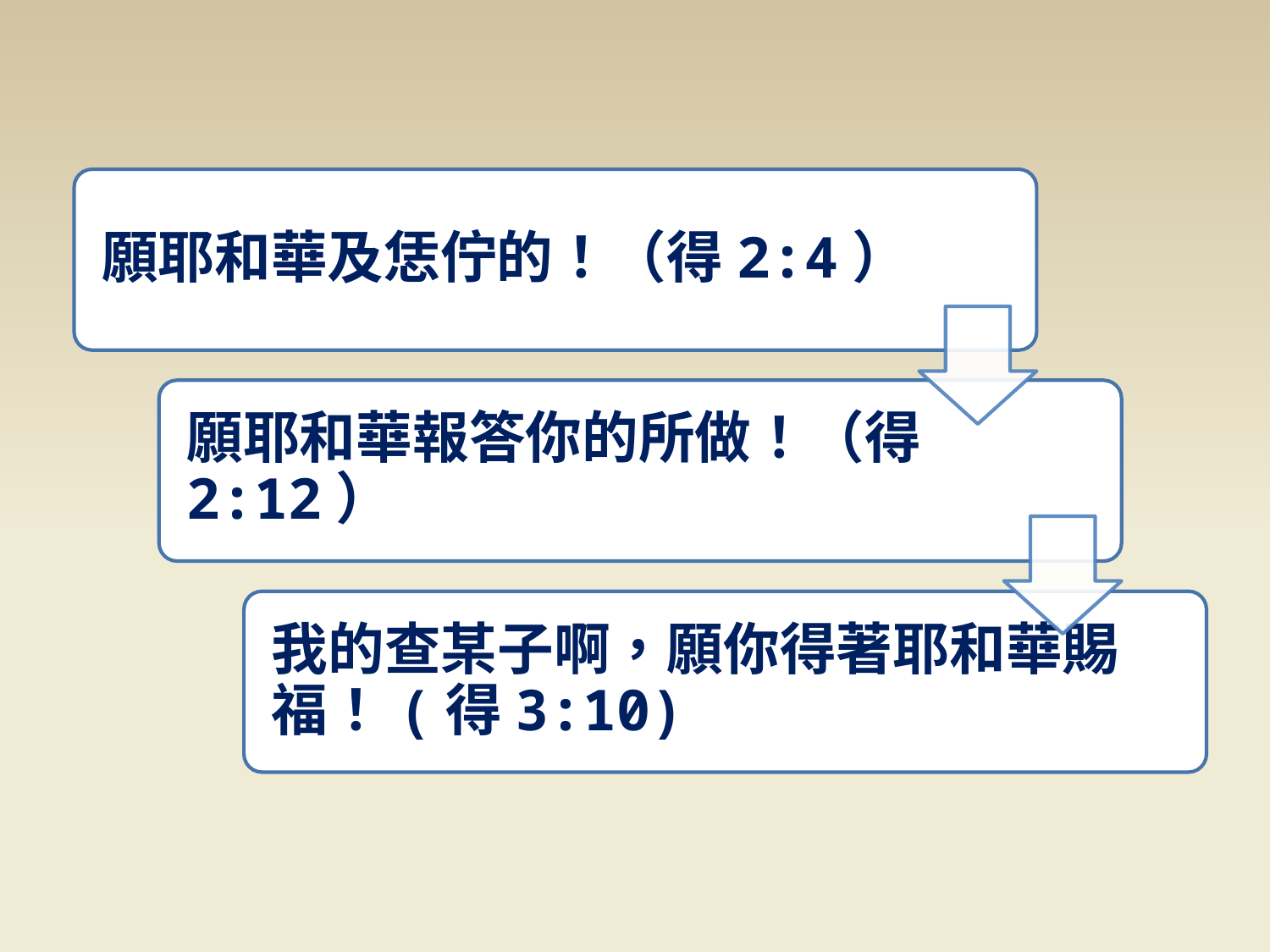

願耶和華及恁佇的！（得2:4）
願耶和華報答你的所做！（得2:12）
我的查某子啊，願你得著耶和華賜福！(得3:10)